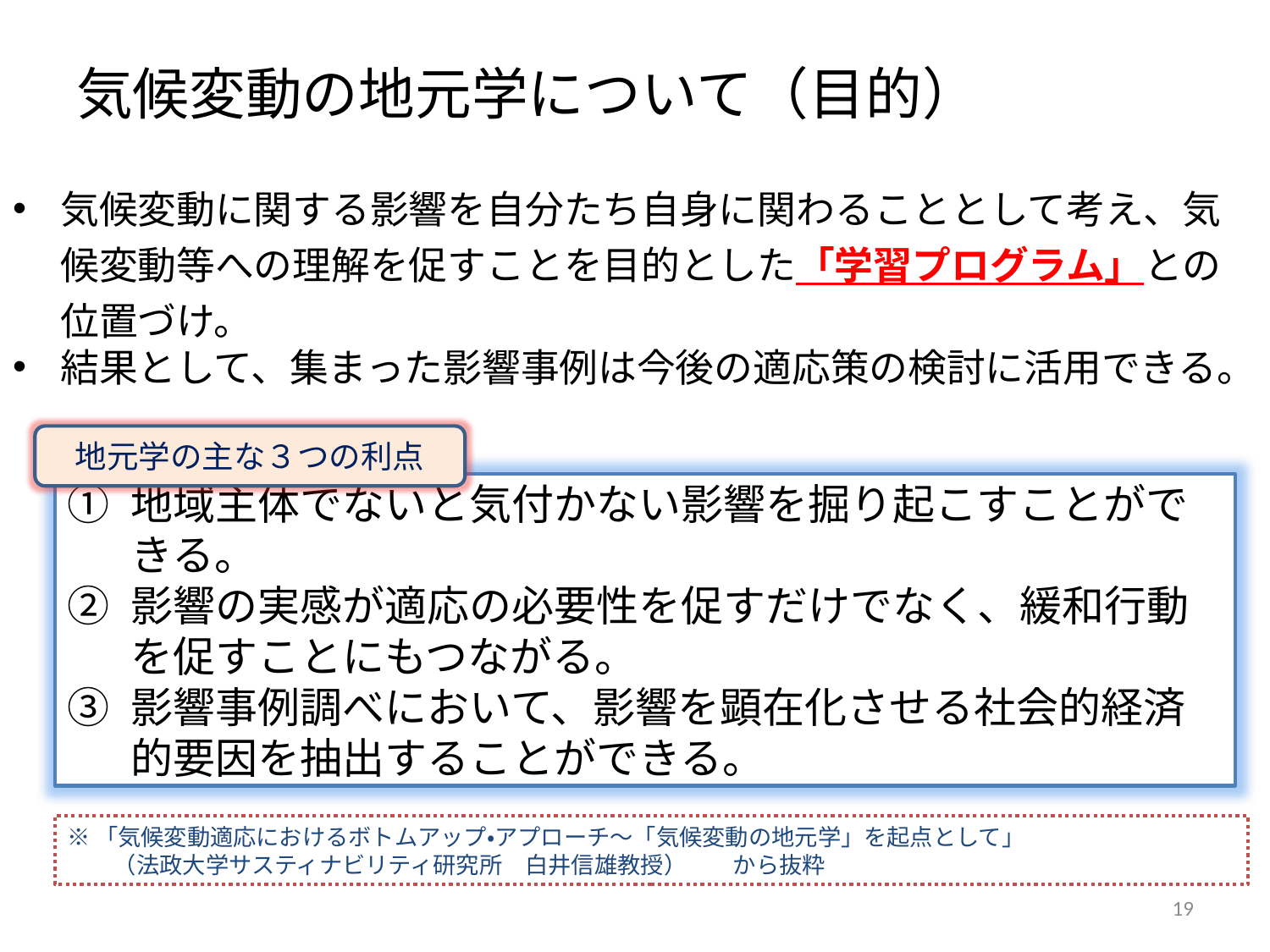

# 気候変動の地元学について（目的）
気候変動に関する影響を自分たち自身に関わることとして考え、気候変動等への理解を促すことを目的とした「学習プログラム」との位置づけ。
結果として、集まった影響事例は今後の適応策の検討に活用できる。

地元学の主な３つの利点
地域主体でないと気付かない影響を掘り起こすことができる。
影響の実感が適応の必要性を促すだけでなく、緩和行動を促すことにもつながる。
影響事例調べにおいて、影響を顕在化させる社会的経済的要因を抽出することができる。
※「気候変動適応におけるボトムアップ・アプローチ～「気候変動の地元学」を起点として」
　　（法政大学サスティナビリティ研究所　白井信雄教授）　　から抜粋
19